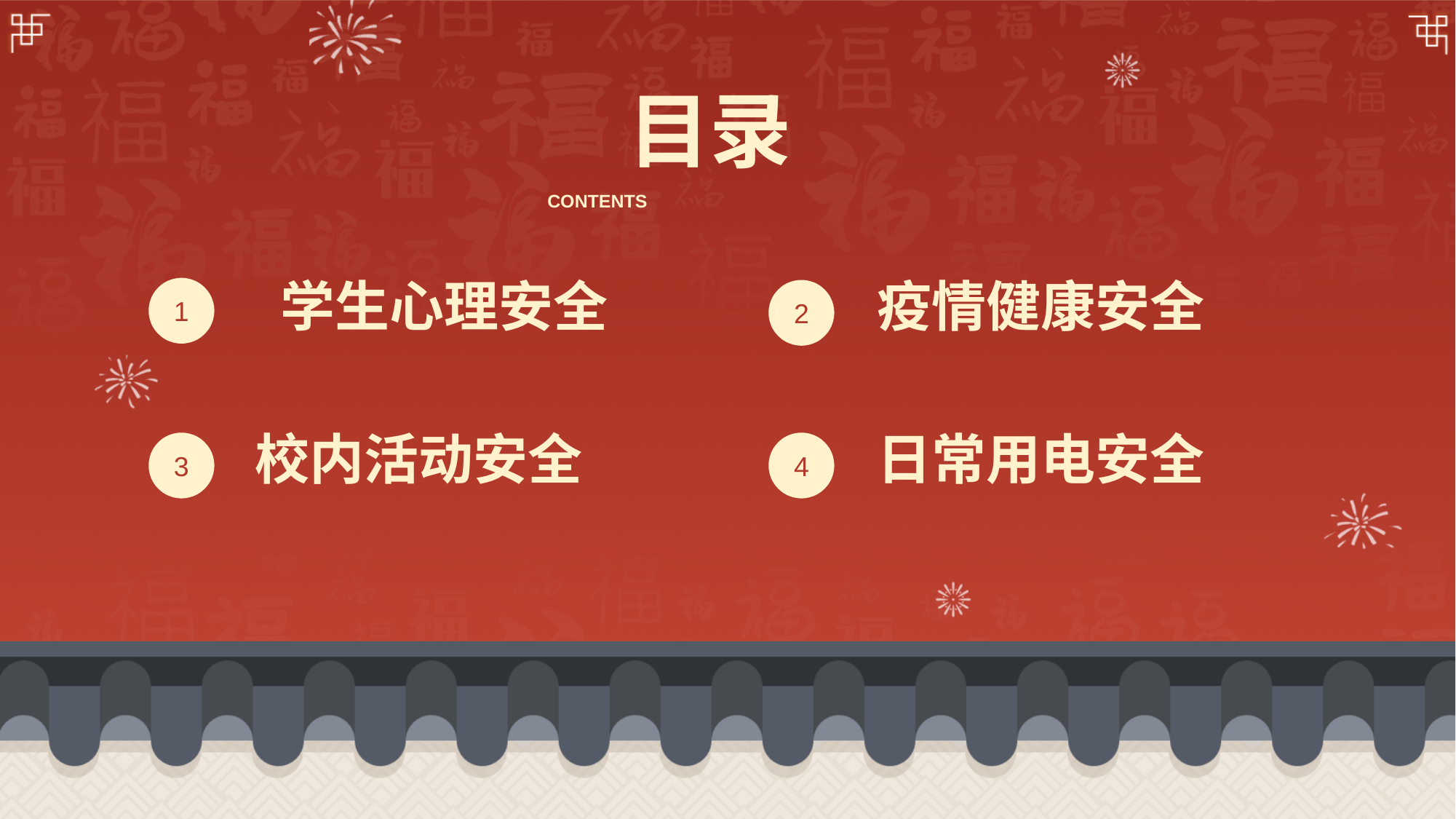

目录
CONTENTS
 学生心理安全
疫情健康安全
1
2
校内活动安全
日常用电安全
3
4